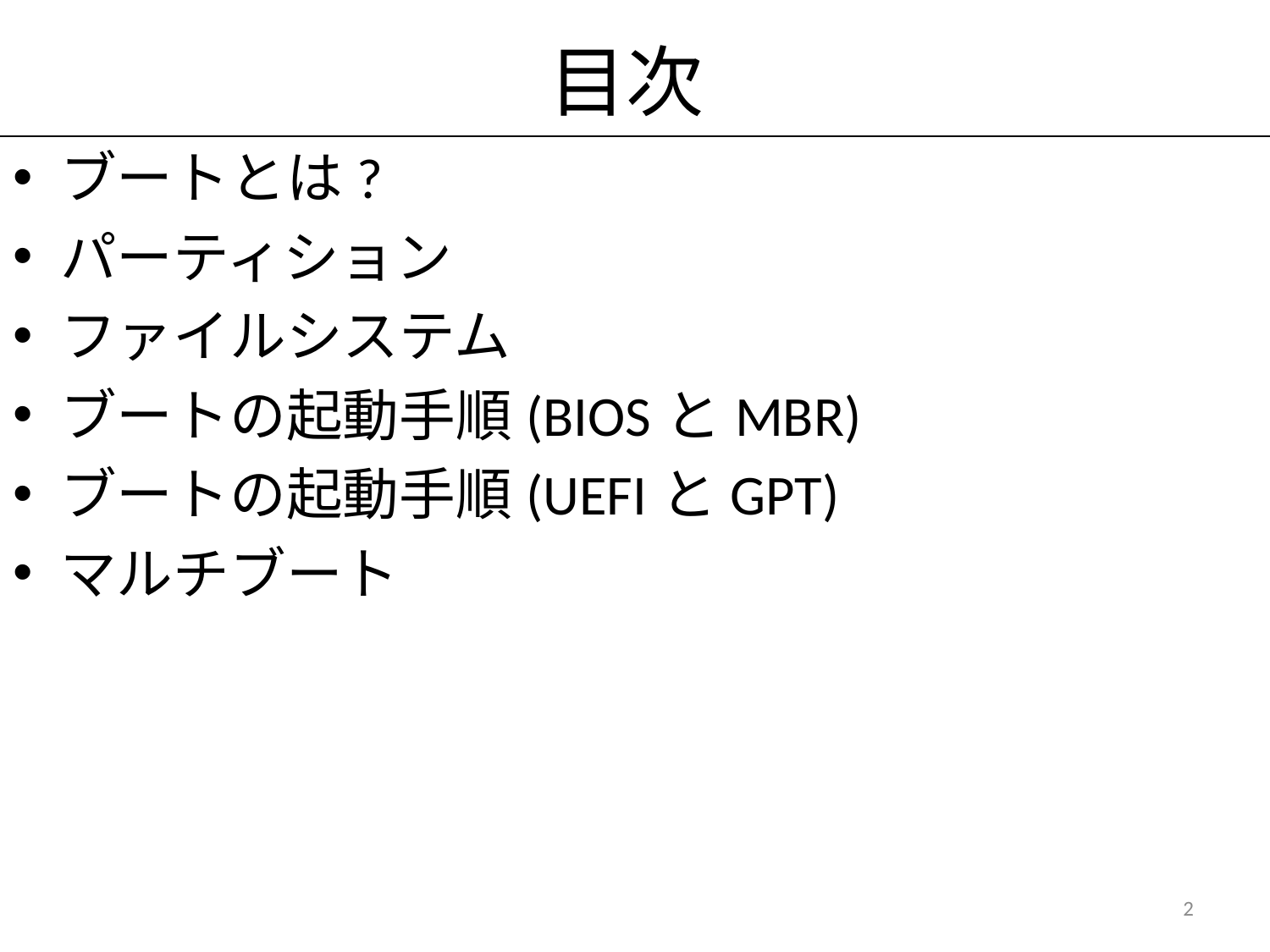

# 目次
ブートとは?
パーティション
ファイルシステム
ブートの起動手順(BIOSとMBR)
ブートの起動手順(UEFIとGPT)
マルチブート
2